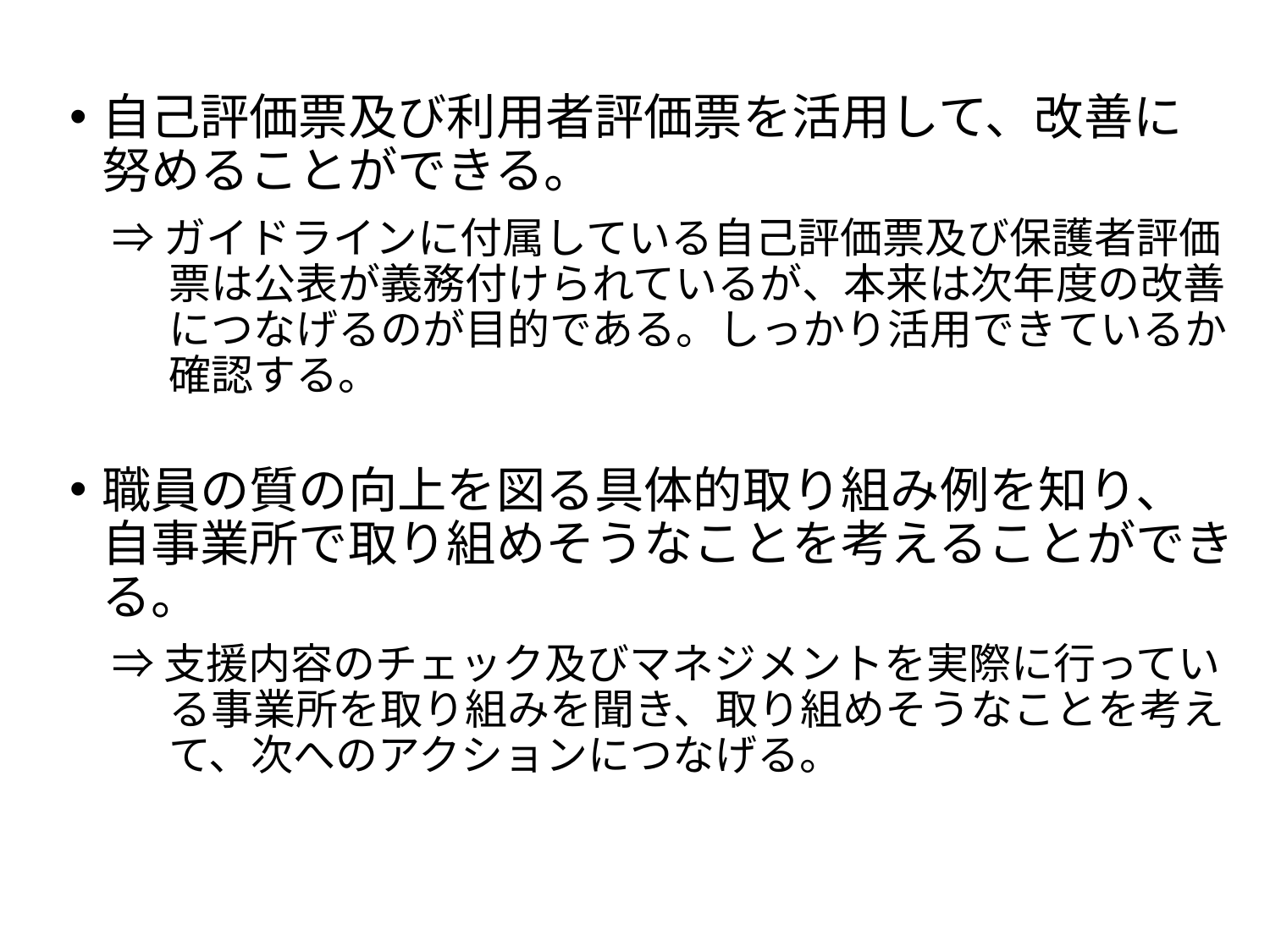

自己評価票及び利用者評価票を活用して、改善に　努めることができる。
　⇒ ガイドラインに付属している自己評価票及び保護者評価票は公表が義務付けられているが、本来は次年度の改善につなげるのが目的である。しっかり活用できているか確認する。

職員の質の向上を図る具体的取り組み例を知り、　自事業所で取り組めそうなことを考えることができる。
　⇒ 支援内容のチェック及びマネジメントを実際に行っている事業所を取り組みを聞き、取り組めそうなことを考えて、次へのアクションにつなげる。